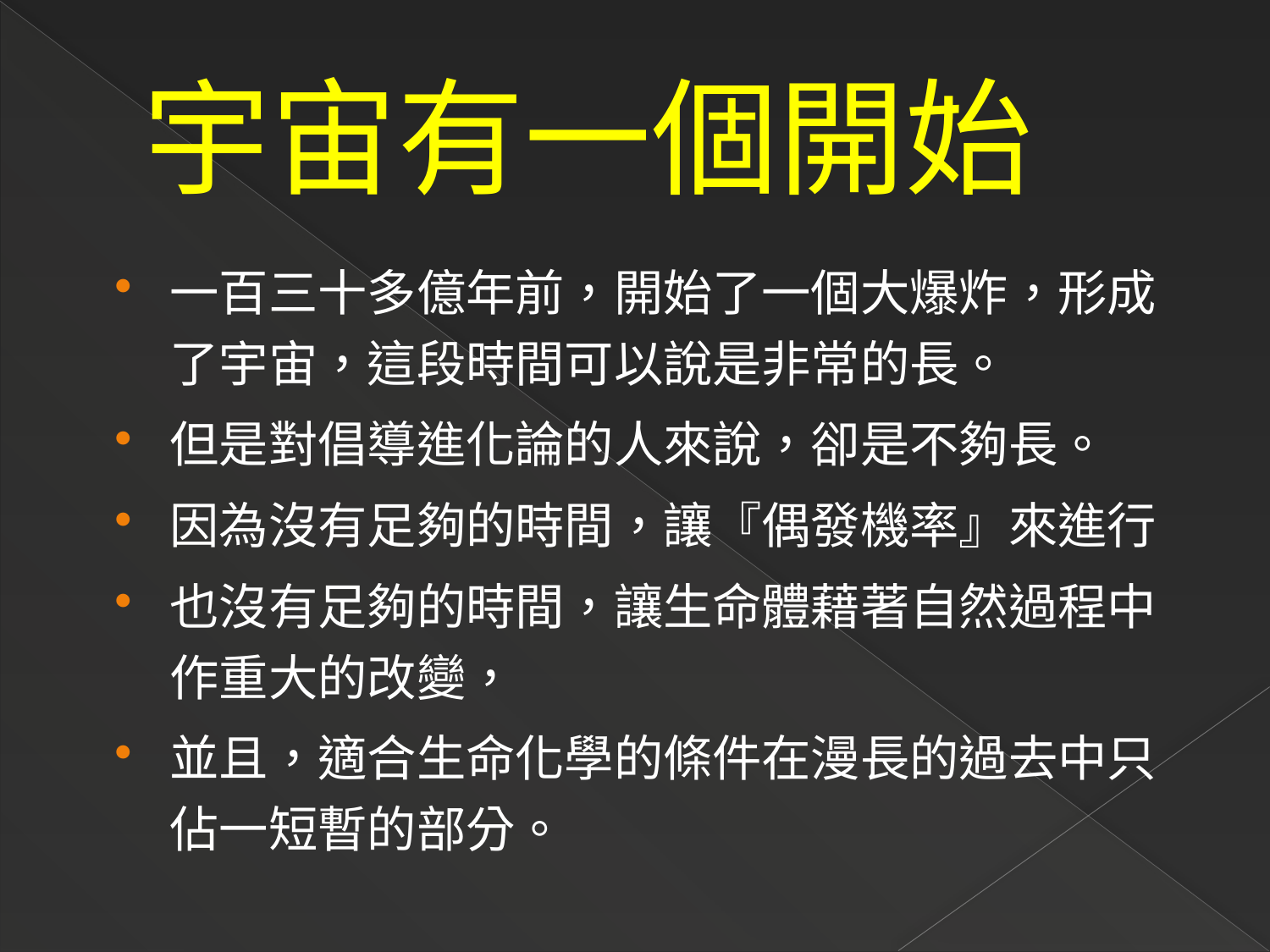

# 宇宙有一個開始
一百三十多億年前，開始了一個大爆炸，形成了宇宙，這段時間可以說是非常的長。
但是對倡導進化論的人來說，卻是不夠長。
因為沒有足夠的時間，讓『偶發機率』來進行
也沒有足夠的時間，讓生命體藉著自然過程中作重大的改變，
並且，適合生命化學的條件在漫長的過去中只佔一短暫的部分。